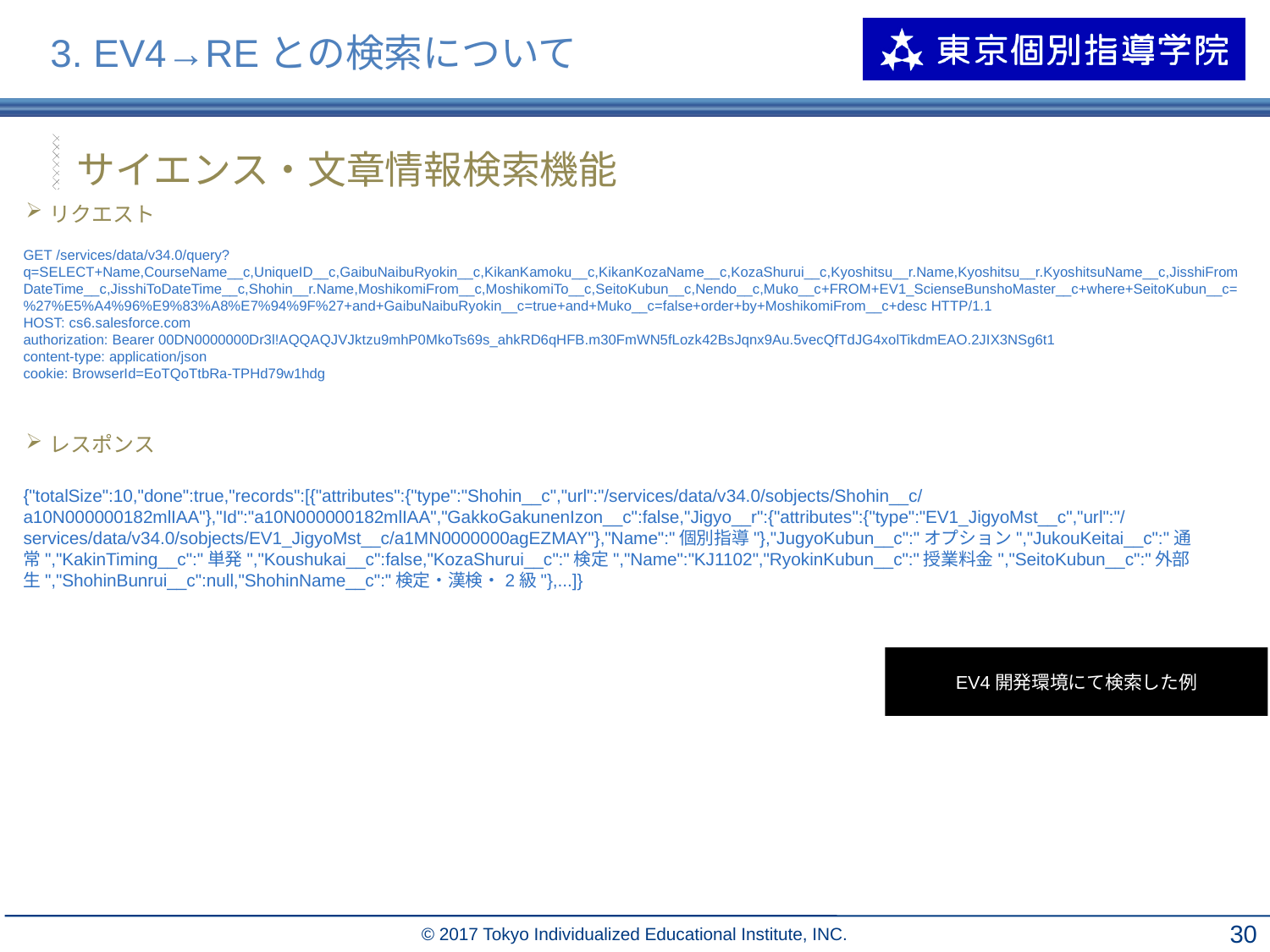

# 3. EV4→REとの検索について
サイエンス・文章情報検索機能

リクエスト
GET /services/data/v34.0/query?q=SELECT+Name,CourseName__c,UniqueID__c,GaibuNaibuRyokin__c,KikanKamoku__c,KikanKozaName__c,KozaShurui__c,Kyoshitsu__r.Name,Kyoshitsu__r.KyoshitsuName__c,JisshiFromDateTime__c,JisshiToDateTime__c,Shohin__r.Name,MoshikomiFrom__c,MoshikomiTo__c,SeitoKubun__c,Nendo__c,Muko__c+FROM+EV1_ScienseBunshoMaster__c+where+SeitoKubun__c=%27%E5%A4%96%E9%83%A8%E7%94%9F%27+and+GaibuNaibuRyokin__c=true+and+Muko__c=false+order+by+MoshikomiFrom__c+desc HTTP/1.1
HOST: cs6.salesforce.com
authorization: Bearer 00DN0000000Dr3l!AQQAQJVJktzu9mhP0MkoTs69s_ahkRD6qHFB.m30FmWN5fLozk42BsJqnx9Au.5vecQfTdJG4xolTikdmEAO.2JIX3NSg6t1
content-type: application/json
cookie: BrowserId=EoTQoTtbRa-TPHd79w1hdg
レスポンス
{"totalSize":10,"done":true,"records":[{"attributes":{"type":"Shohin__c","url":"/services/data/v34.0/sobjects/Shohin__c/a10N000000182mlIAA"},"Id":"a10N000000182mlIAA","GakkoGakunenIzon__c":false,"Jigyo__r":{"attributes":{"type":"EV1_JigyoMst__c","url":"/services/data/v34.0/sobjects/EV1_JigyoMst__c/a1MN0000000agEZMAY"},"Name":"個別指導"},"JugyoKubun__c":"オプション","JukouKeitai__c":"通常","KakinTiming__c":"単発","Koushukai__c":false,"KozaShurui__c":"検定","Name":"KJ1102","RyokinKubun__c":"授業料金","SeitoKubun__c":"外部生","ShohinBunrui__c":null,"ShohinName__c":"検定・漢検・2級"},...]}
EV4開発環境にて検索した例
30